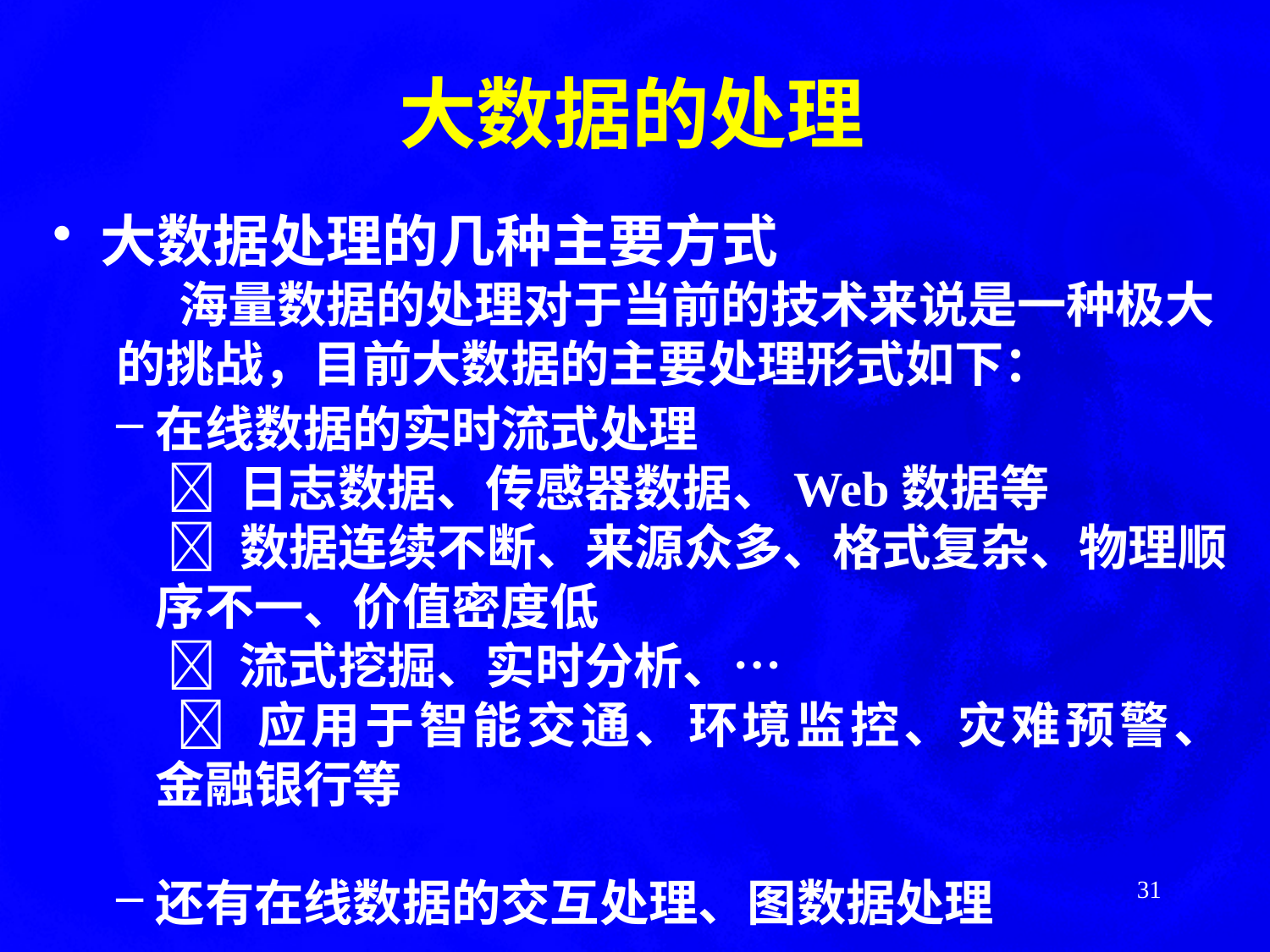

# 大数据的处理
大数据处理的几种主要方式
	 海量数据的处理对于当前的技术来说是一种极大
的挑战，目前大数据的主要处理形式如下：
在线数据的实时流式处理
	 • 日志数据、传感器数据、Web数据等
	 • 数据连续不断、来源众多、格式复杂、物理顺序不一、价值密度低
	 • 流式挖掘、实时分析、…
	 • 应用于智能交通、环境监控、灾难预警、
金融银行等

还有在线数据的交互处理、图数据处理
31